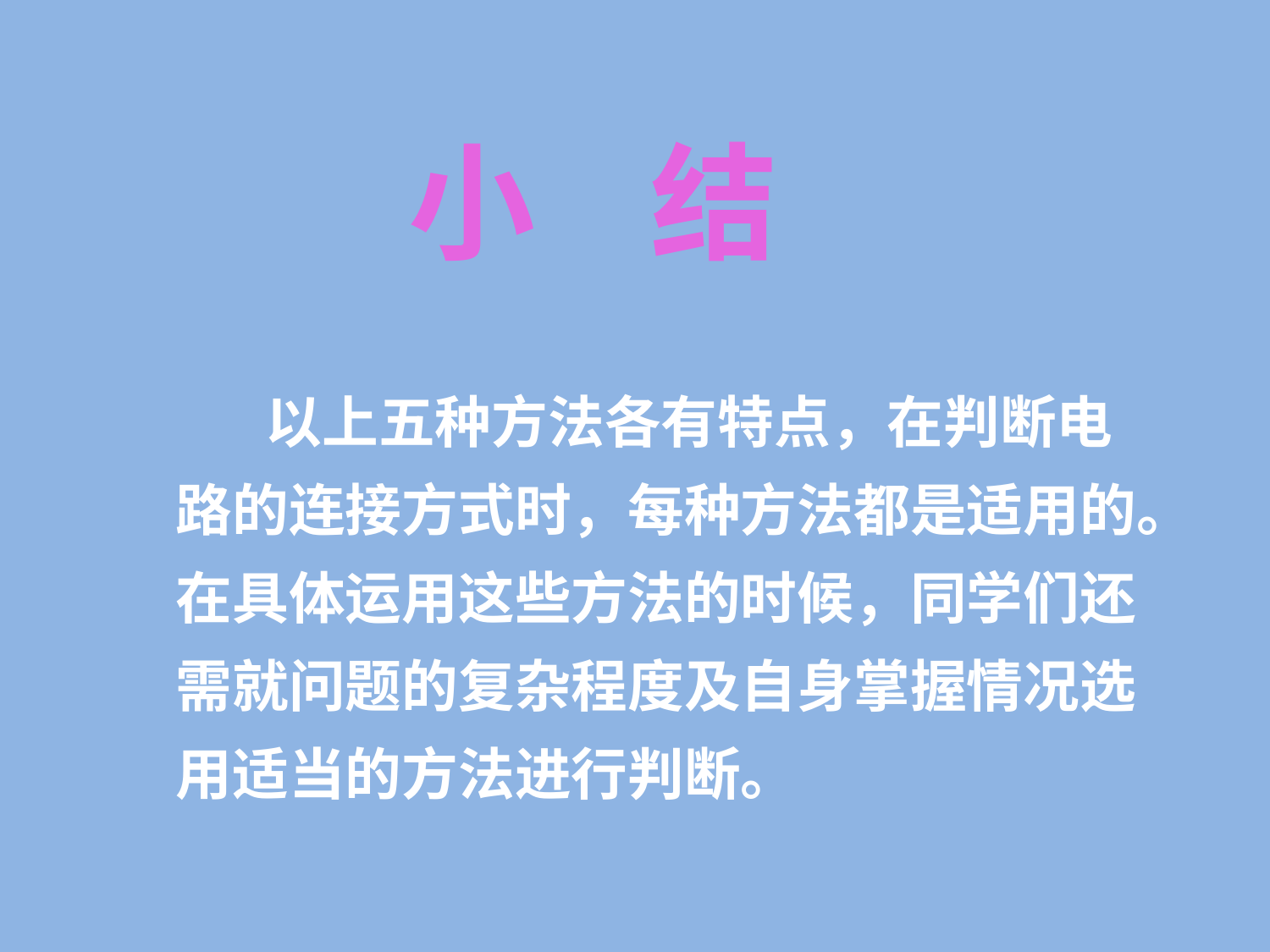

小    结
      以上五种方法各有特点，在判断电路的连接方式时，每种方法都是适用的。在具体运用这些方法的时候，同学们还需就问题的复杂程度及自身掌握情况选用适当的方法进行判断。